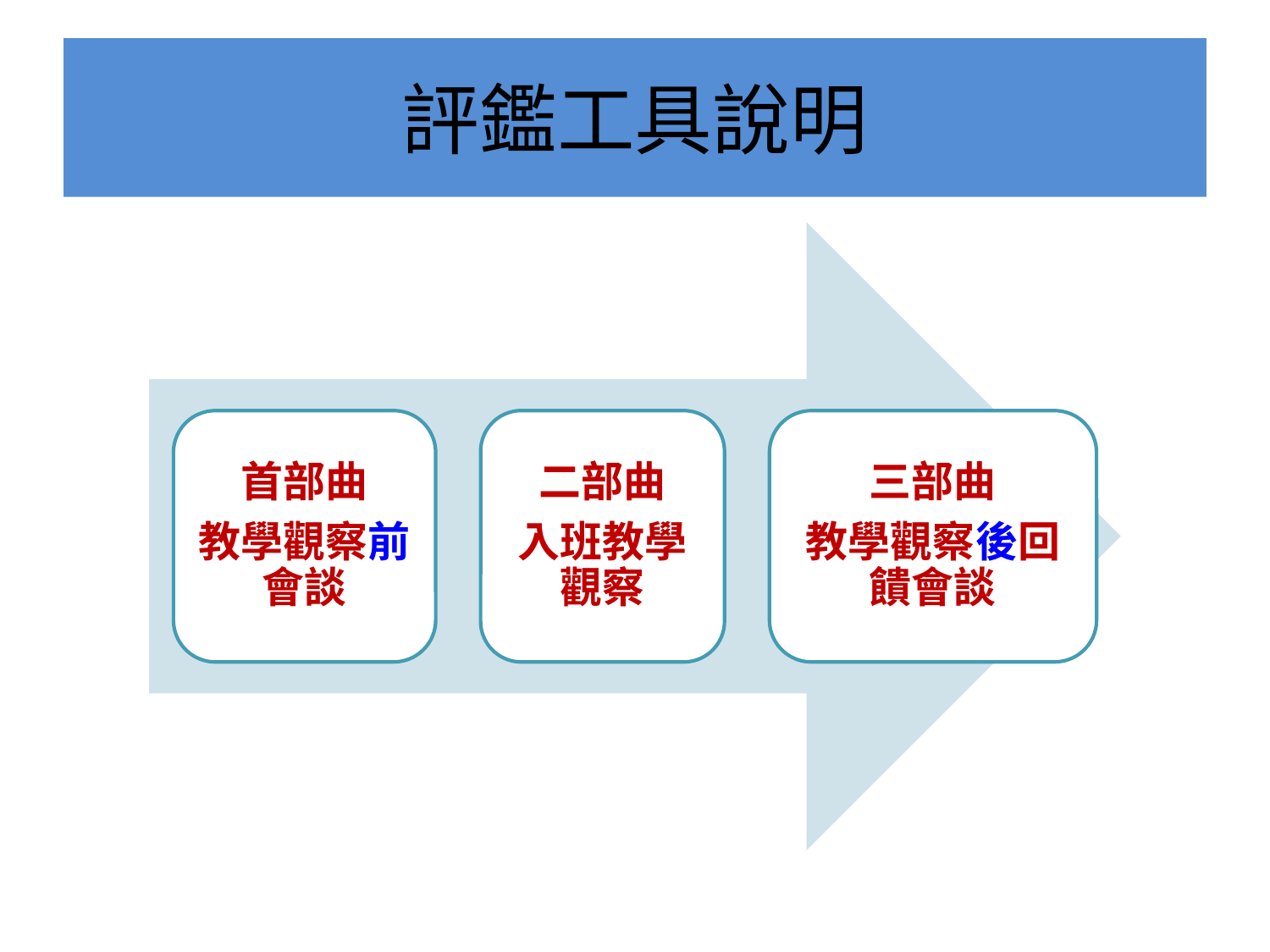

# 評鑑工具說明
首部曲
教學觀察前會談
二部曲
入班教學觀察
三部曲
教學觀察後回饋會談